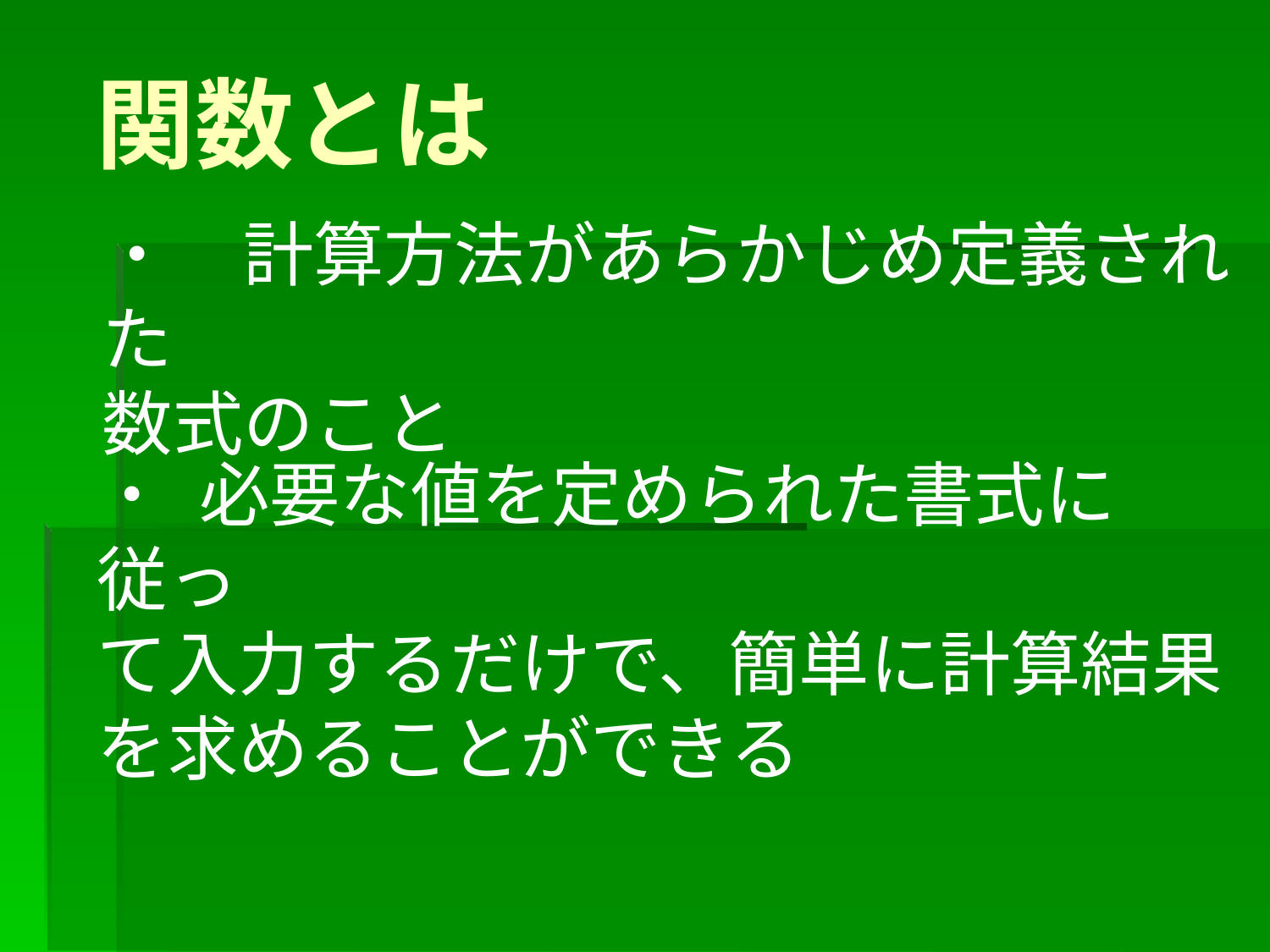

# 関数とは
・　計算方法があらかじめ定義された
数式のこと
・  必要な値を定められた書式に従っ
て入力するだけで、簡単に計算結果を求めることができる